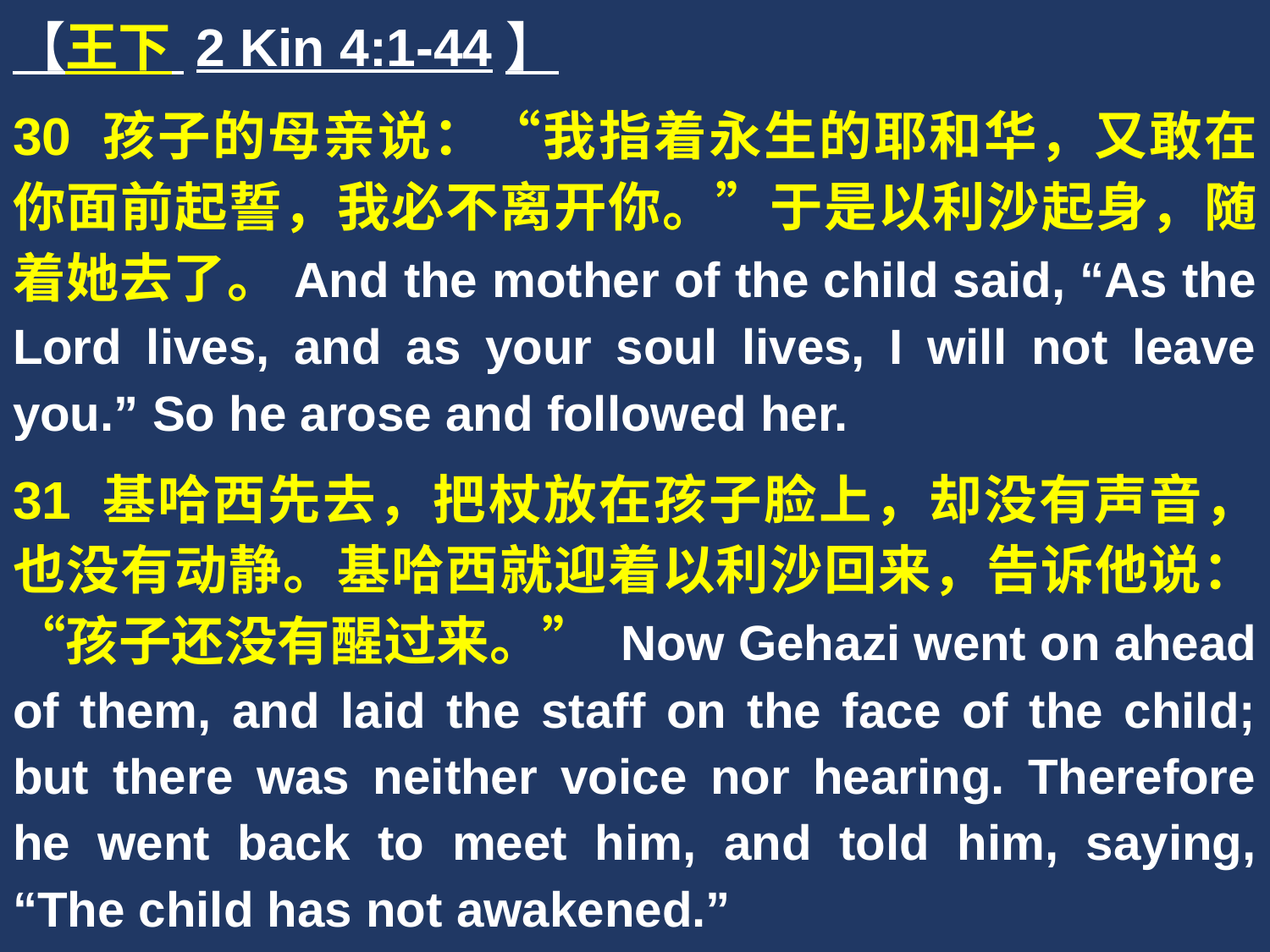

【王下 2 Kin 4:1-44】
30 孩子的母亲说：“我指着永生的耶和华，又敢在你面前起誓，我必不离开你。”于是以利沙起身，随着她去了。And the mother of the child said, “As the Lord lives, and as your soul lives, I will not leave you.” So he arose and followed her.
31 基哈西先去，把杖放在孩子脸上，却没有声音，也没有动静。基哈西就迎着以利沙回来，告诉他说：“孩子还没有醒过来。” Now Gehazi went on ahead of them, and laid the staff on the face of the child; but there was neither voice nor hearing. Therefore he went back to meet him, and told him, saying, “The child has not awakened.”